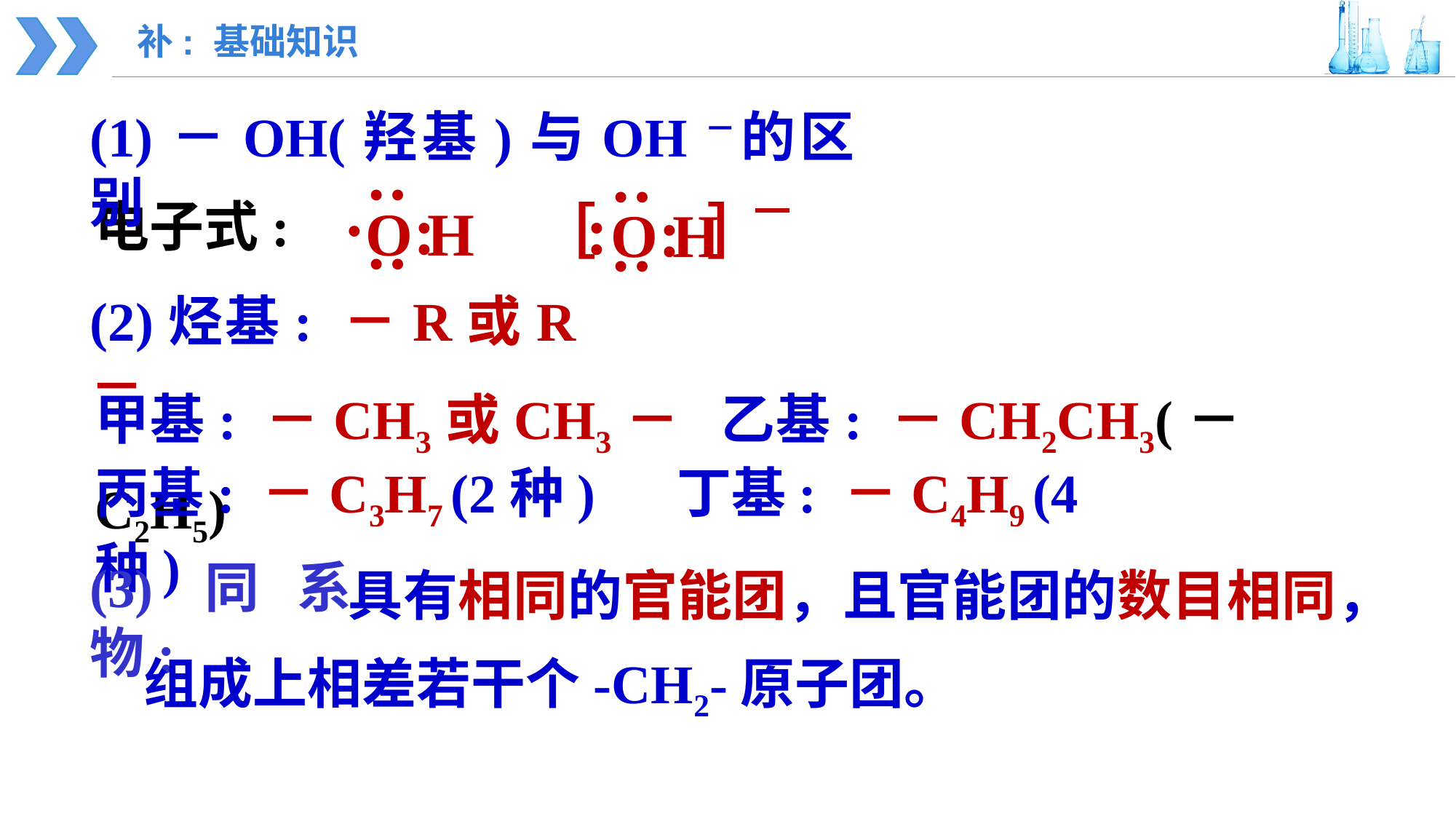

补: 基础知识
(1)－OH(羟基)与OH－的区别
:
:
.
O H
:
:
:
O H
:
:
［        ］
电子式:
(2)烃基: －R或R－
甲基: －CH3或CH3－   乙基: －CH2CH3(－C2H5)
丙基: －C3H7 (2种)     丁基: －C4H9 (4种)
               具有相同的官能团，且官能团的数目相同，组成上相差若干个-CH2-原子团。
(3)同系物: